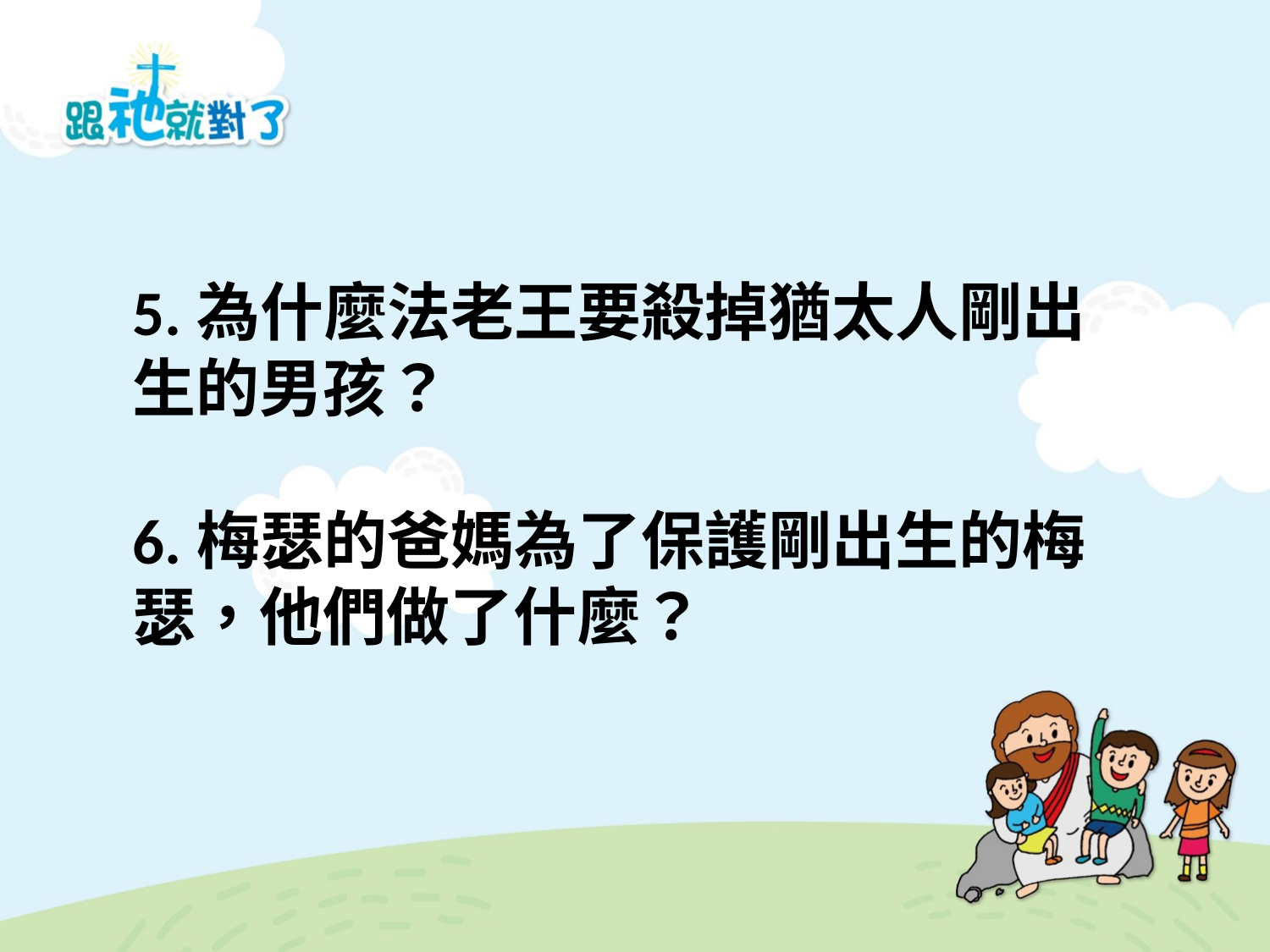

5.為什麼法老王要殺掉猶太人剛出生的男孩？

6.梅瑟的爸媽為了保護剛出生的梅瑟，他們做了什麼？